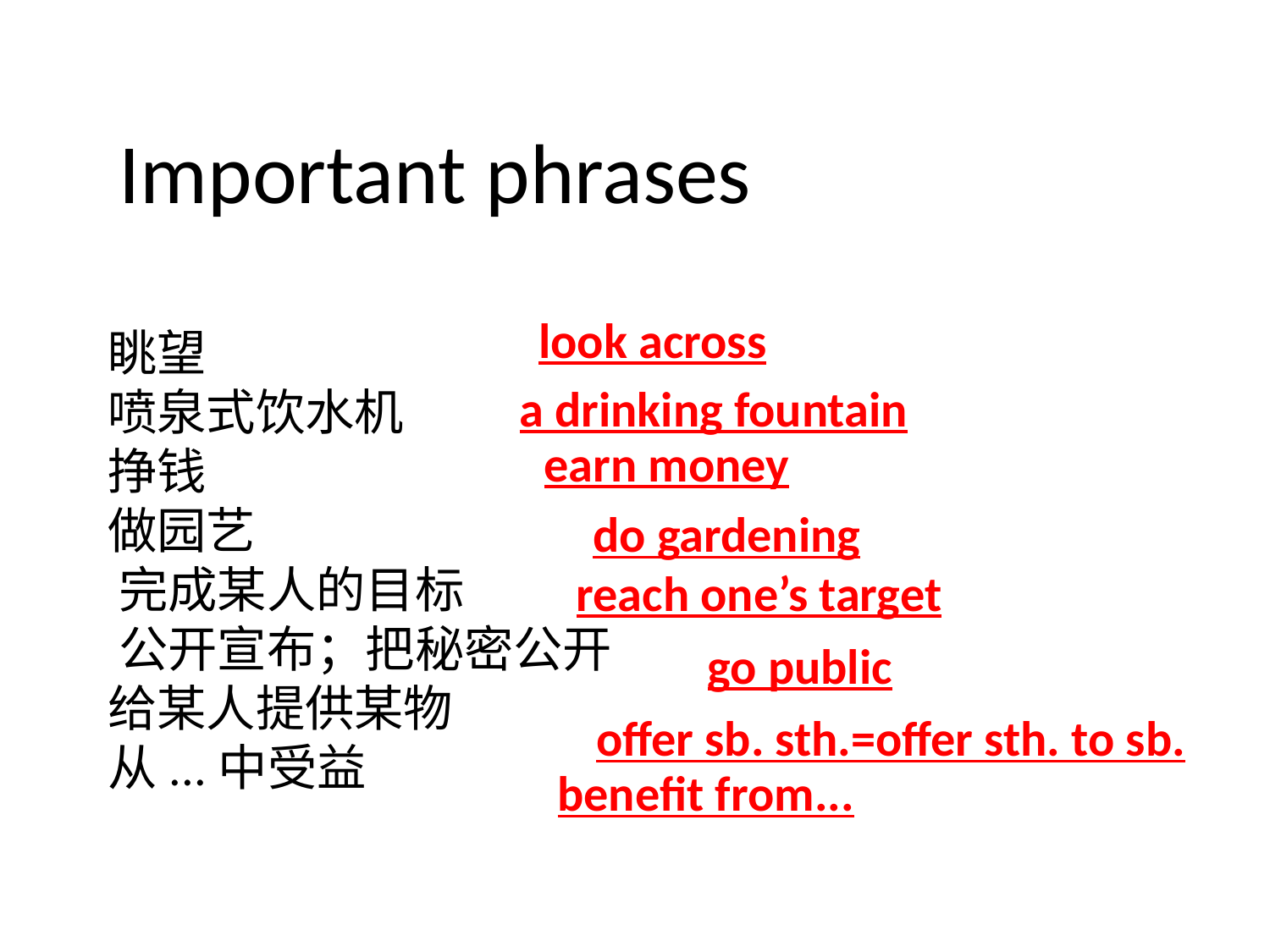

# Important phrases
眺望
喷泉式饮水机
挣钱
做园艺
 完成某人的目标
 公开宣布；把秘密公开
给某人提供某物
从...中受益
look across
a drinking fountain
earn money
do gardening
reach one’s target
go public

offer sb. sth.=offer sth. to sb.
benefit from...